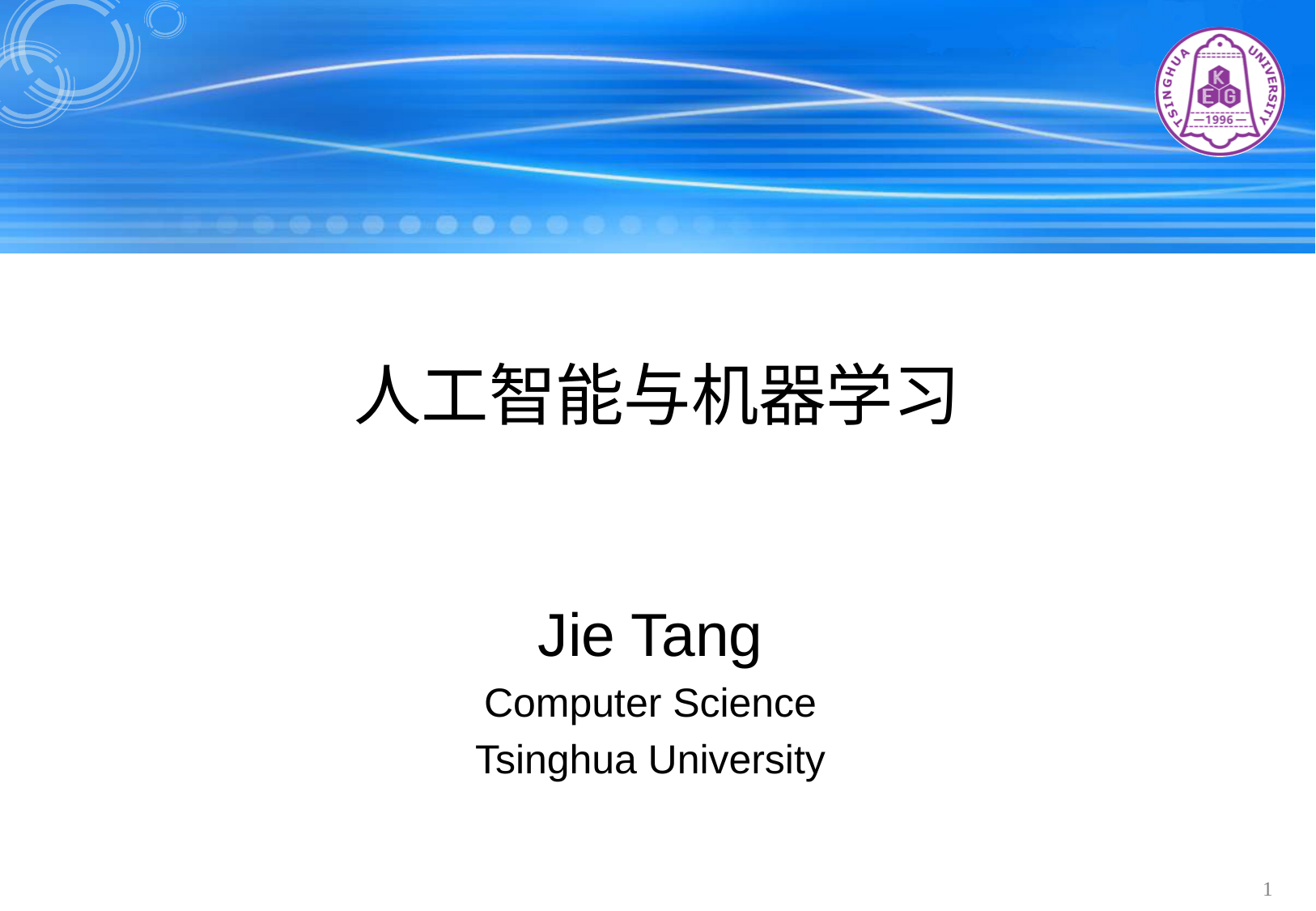

# 人工智能与机器学习
Jie Tang
Computer Science
Tsinghua University